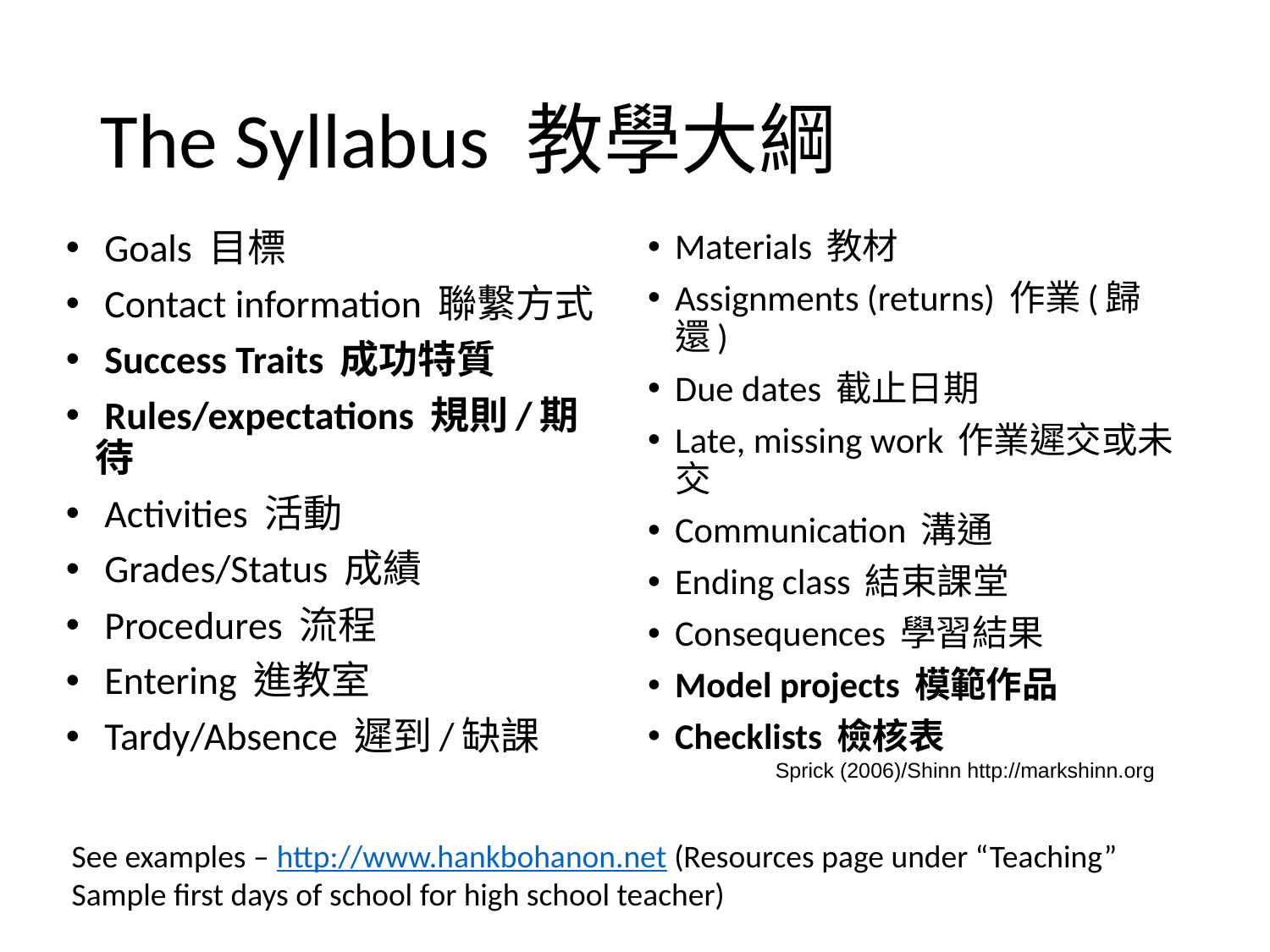

# The Syllabus 教學大綱
 Goals 目標
 Contact information 聯繫方式
 Success Traits 成功特質
 Rules/expectations 規則/期待
 Activities 活動
 Grades/Status 成績
 Procedures 流程
 Entering 進教室
 Tardy/Absence 遲到/缺課

Materials 教材
Assignments (returns) 作業(歸還)
Due dates 截止日期
Late, missing work 作業遲交或未交
Communication 溝通
Ending class 結束課堂
Consequences 學習結果
Model projects 模範作品
Checklists 檢核表
Sprick (2006)/Shinn http://markshinn.org
See examples – http://www.hankbohanon.net (Resources page under “Teaching”
Sample first days of school for high school teacher)